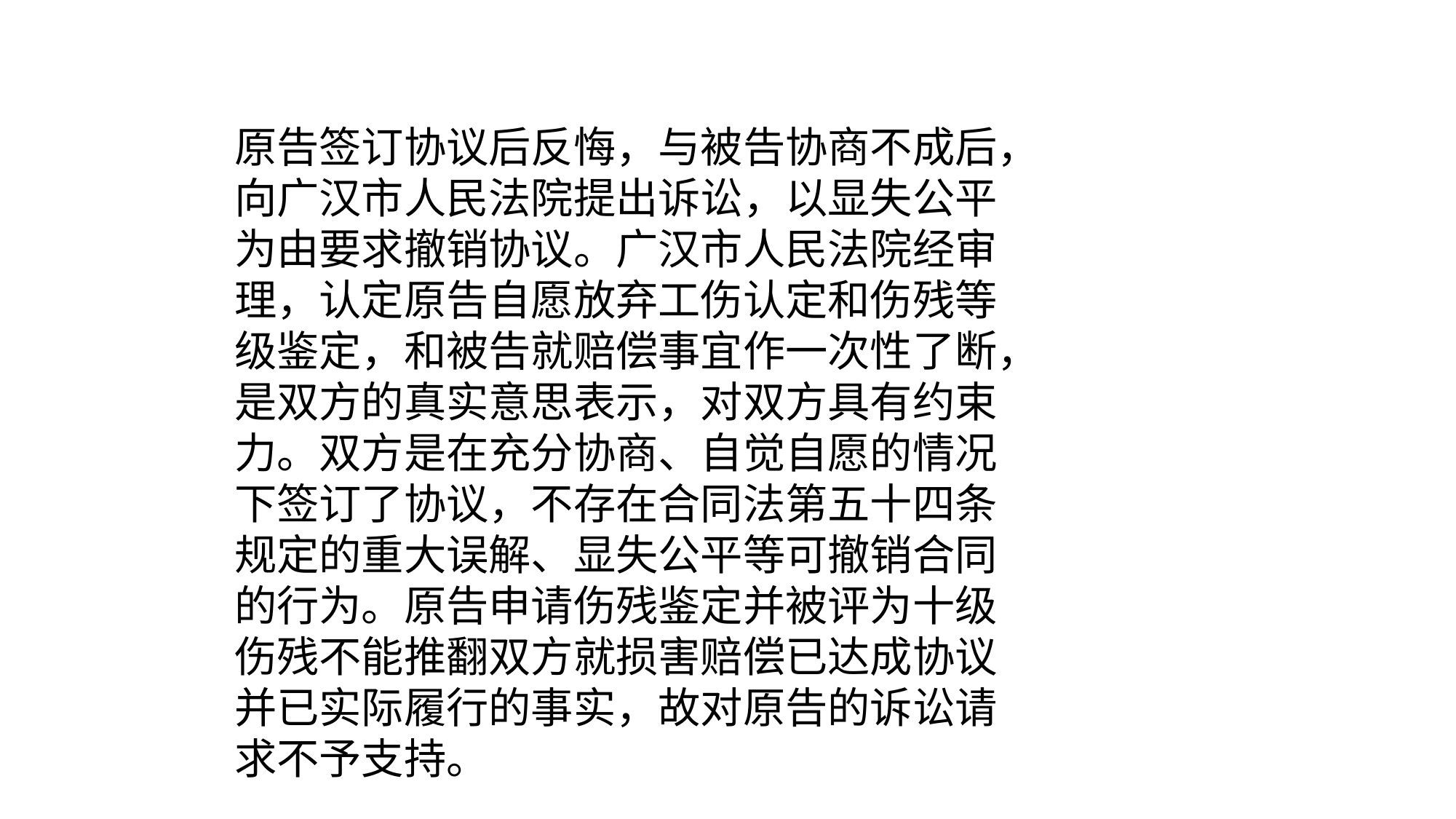

原告签订协议后反悔，与被告协商不成后，向广汉市人民法院提出诉讼，以显失公平为由要求撤销协议。广汉市人民法院经审理，认定原告自愿放弃工伤认定和伤残等级鉴定，和被告就赔偿事宜作一次性了断，是双方的真实意思表示，对双方具有约束力。双方是在充分协商、自觉自愿的情况下签订了协议，不存在合同法第五十四条规定的重大误解、显失公平等可撤销合同的行为。原告申请伤残鉴定并被评为十级伤残不能推翻双方就损害赔偿已达成协议并已实际履行的事实，故对原告的诉讼请求不予支持。